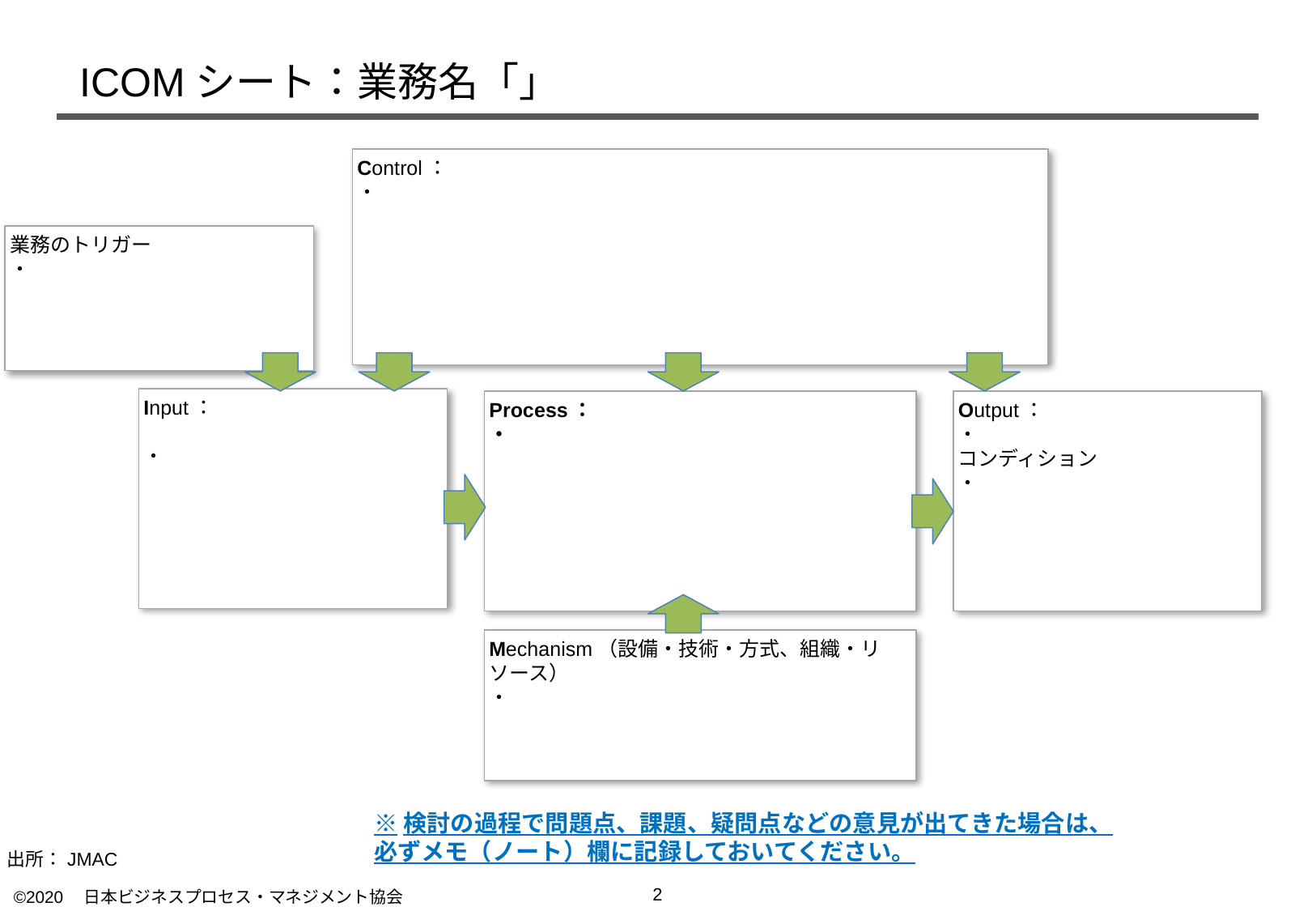

# ICOMシート：業務名「」
Control：
・
業務のトリガー
・

Input：

・
Process：
・
Output：
・
コンディション
・

Mechanism（設備・技術・方式、組織・リソース）
・
※検討の過程で問題点、課題、疑問点などの意見が出てきた場合は、
必ずメモ（ノート）欄に記録しておいてください。
出所：JMAC
2
©2020　日本ビジネスプロセス・マネジメント協会